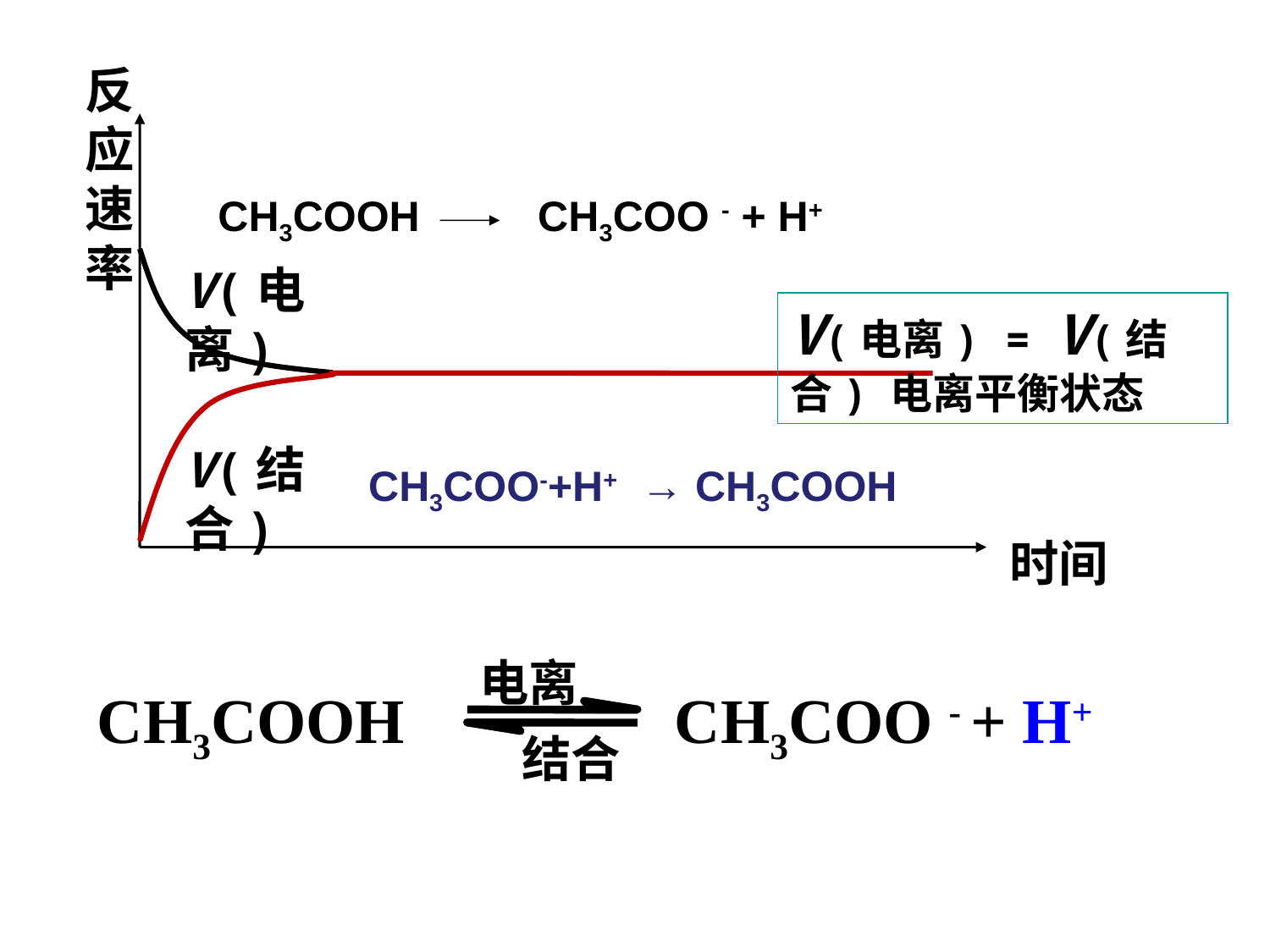

反应速率

CH3COOH          CH3COO - + H+

V(电离)
V(电离) = V(结合) 电离平衡状态

V(结合)
CH3COO-+H+  → CH3COOH
时间
电离
  CH3COOH                 CH3COO - + H+

结合